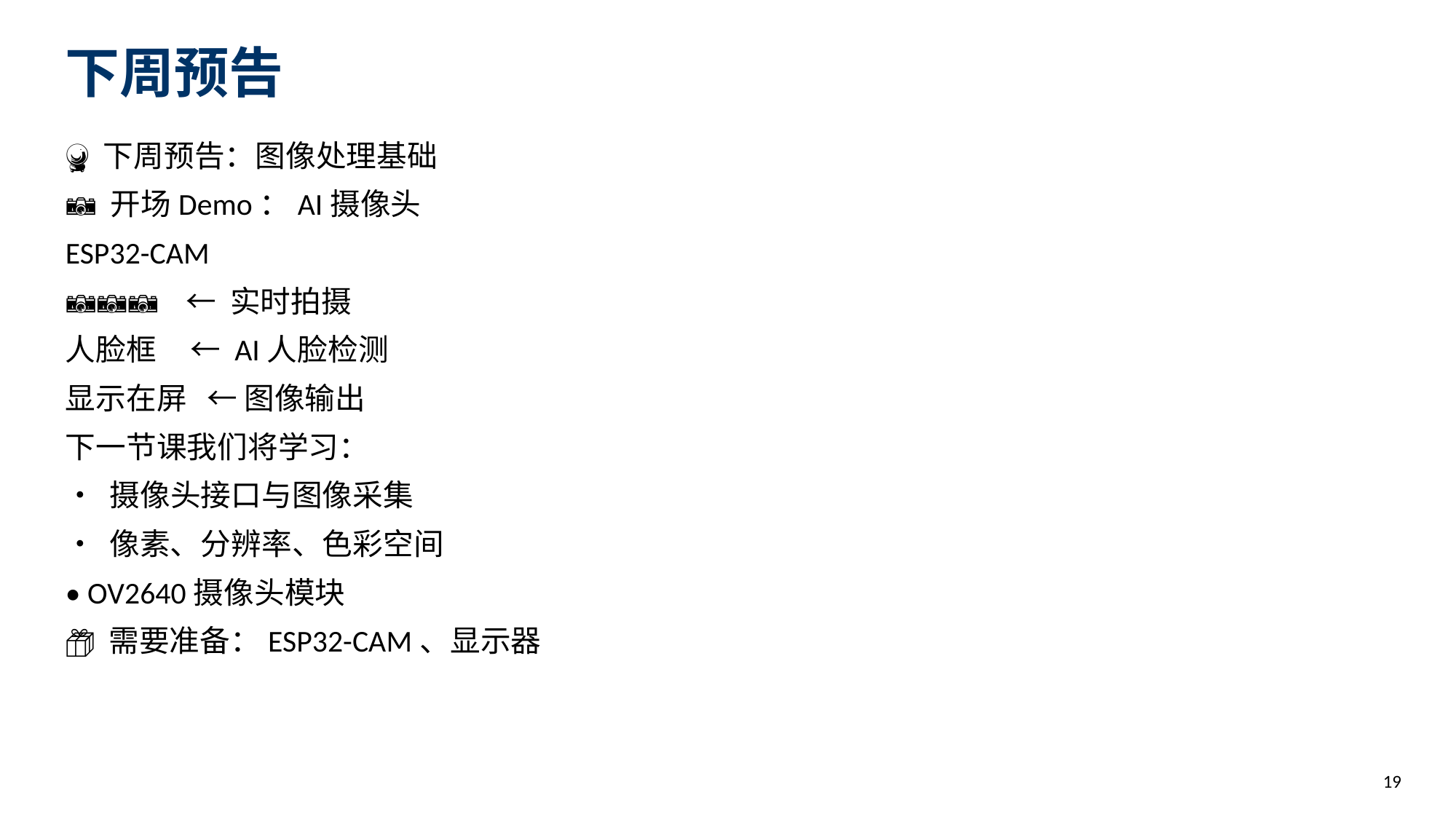

下周预告
🔮 下周预告：图像处理基础
📷 开场Demo：AI摄像头
ESP32-CAM
📷📷📷    ← 实时拍摄
人脸框     ← AI人脸检测
显示在屏   ← 图像输出
下一节课我们将学习：
• 摄像头接口与图像采集
• 像素、分辨率、色彩空间
• OV2640摄像头模块
📦 需要准备：ESP32-CAM、显示器
19